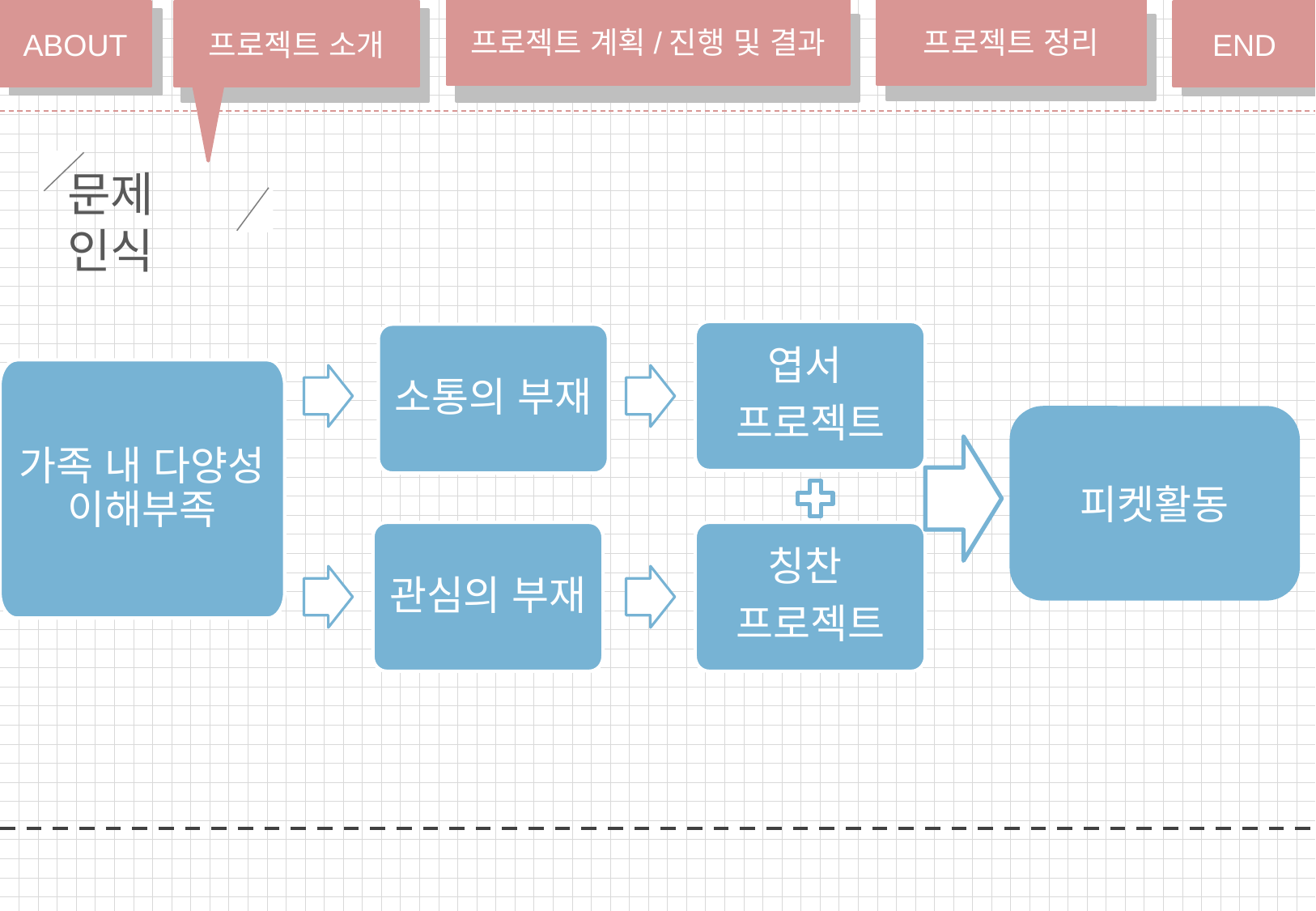

프로젝트 계획/진행 및 결과
프로젝트 정리
ABOUT
프로젝트 소개
END
ABOUT
22-25
50~
22-25
50~

문제 인식

엽서
프로젝트
소통의 부재

가족 내 다양성 이해부족
피켓활동

관심의 부재
칭찬
프로젝트